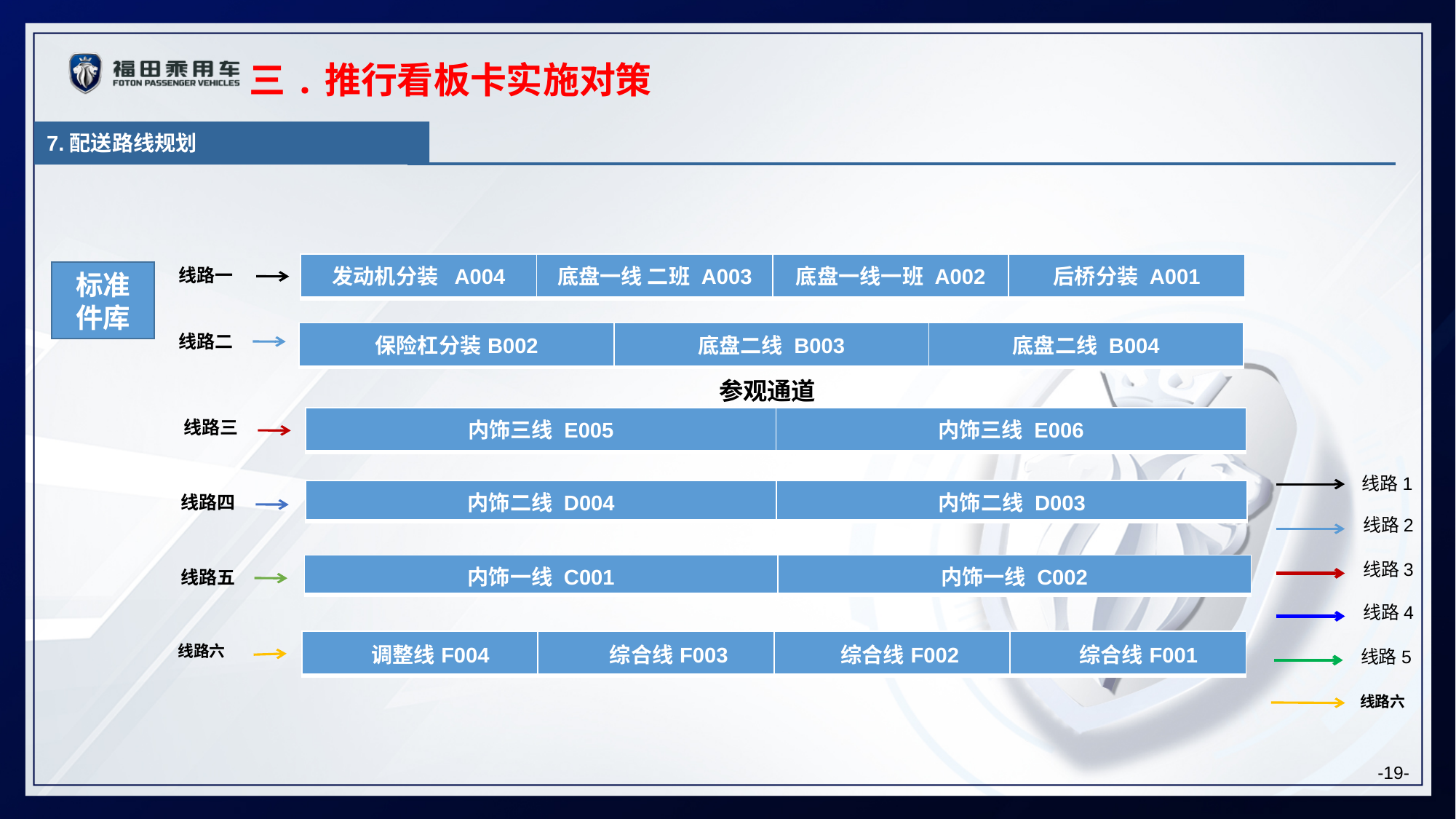

三.推行看板卡实施对策

7.配送路线规划
| 发动机分装 A004 | 底盘一线 二班 A003 | 底盘一线一班 A002 | 后桥分装 A001 |
| --- | --- | --- | --- |
线路一
标准
件库
| 保险杠分装B002 | 底盘二线 B003 | 底盘二线 B004 |
| --- | --- | --- |
线路二
参观通道
| 内饰三线 E005 | 内饰三线 E006 |
| --- | --- |
线路三
线路1
线路2
线路3
线路4
线路5
| 内饰二线 D004 | 内饰二线 D003 |
| --- | --- |
线路四
| 内饰一线 C001 | 内饰一线 C002 |
| --- | --- |
线路五
| 调整线F004 | 综合线F003 | 综合线F002 | 综合线F001 |
| --- | --- | --- | --- |
线路六
线路六